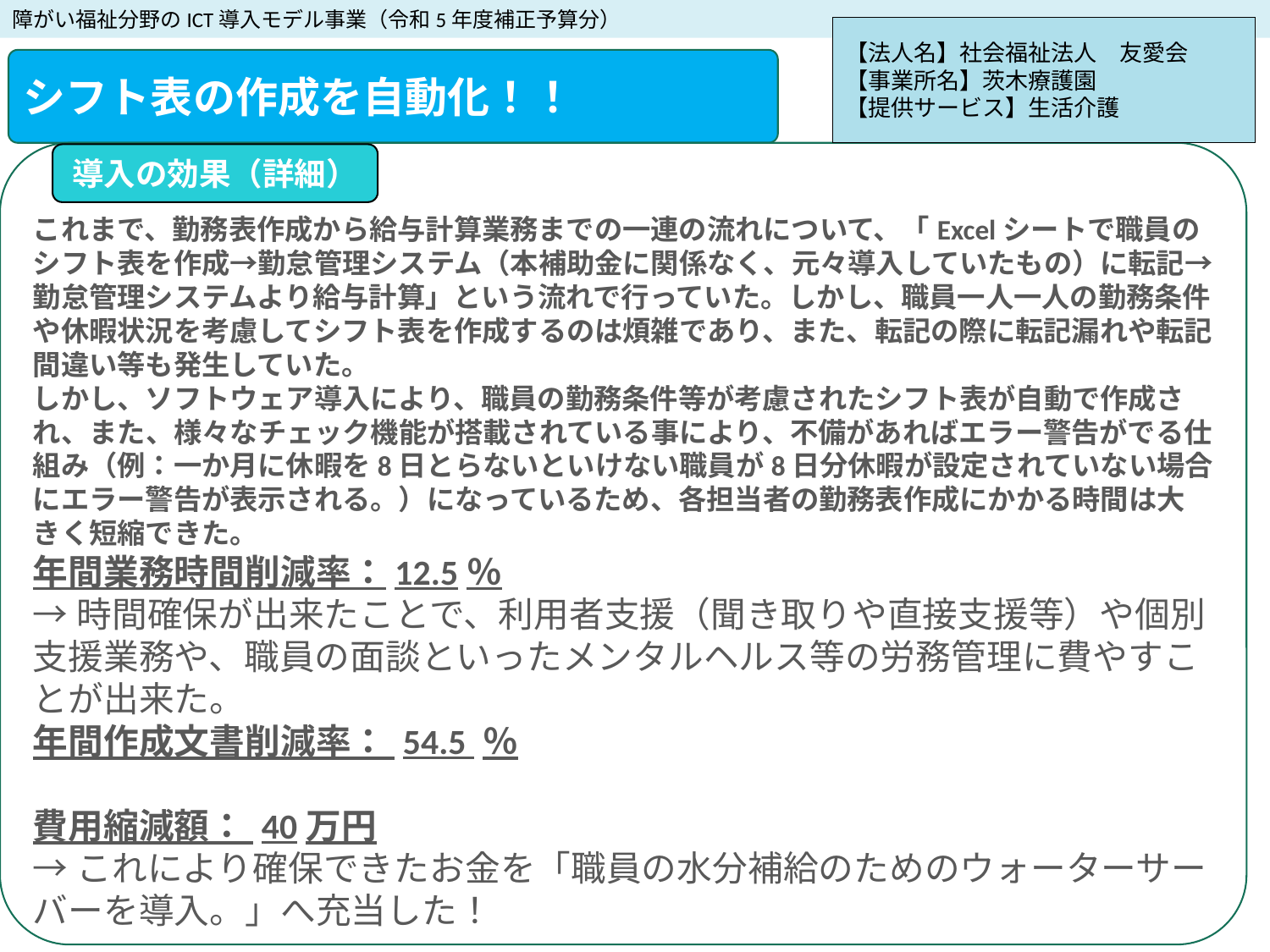

障がい福祉分野のICT導入モデル事業（令和5年度補正予算分）
【法人名】社会福祉法人　友愛会
【事業所名】茨木療護園
【提供サービス】生活介護
シフト表の作成を自動化！！

これまで、勤務表作成から給与計算業務までの一連の流れについて、「Excelシートで職員のシフト表を作成→勤怠管理システム（本補助金に関係なく、元々導入していたもの）に転記→勤怠管理システムより給与計算」という流れで行っていた。しかし、職員一人一人の勤務条件や休暇状況を考慮してシフト表を作成するのは煩雑であり、また、転記の際に転記漏れや転記間違い等も発生していた。
しかし、ソフトウェア導入により、職員の勤務条件等が考慮されたシフト表が自動で作成され、また、様々なチェック機能が搭載されている事により、不備があればエラー警告がでる仕組み（例：一か月に休暇を8日とらないといけない職員が8日分休暇が設定されていない場合にエラー警告が表示される。）になっているため、各担当者の勤務表作成にかかる時間は大きく短縮できた。
年間業務時間削減率：12.5％
→時間確保が出来たことで、利用者支援（聞き取りや直接支援等）や個別支援業務や、職員の面談といったメンタルヘルス等の労務管理に費やすことが出来た。
年間作成文書削減率： 54.5 ％

費用縮減額： 40万円
→これにより確保できたお金を「職員の水分補給のためのウォーターサーバーを導入。」へ充当した！
導入の効果（詳細）